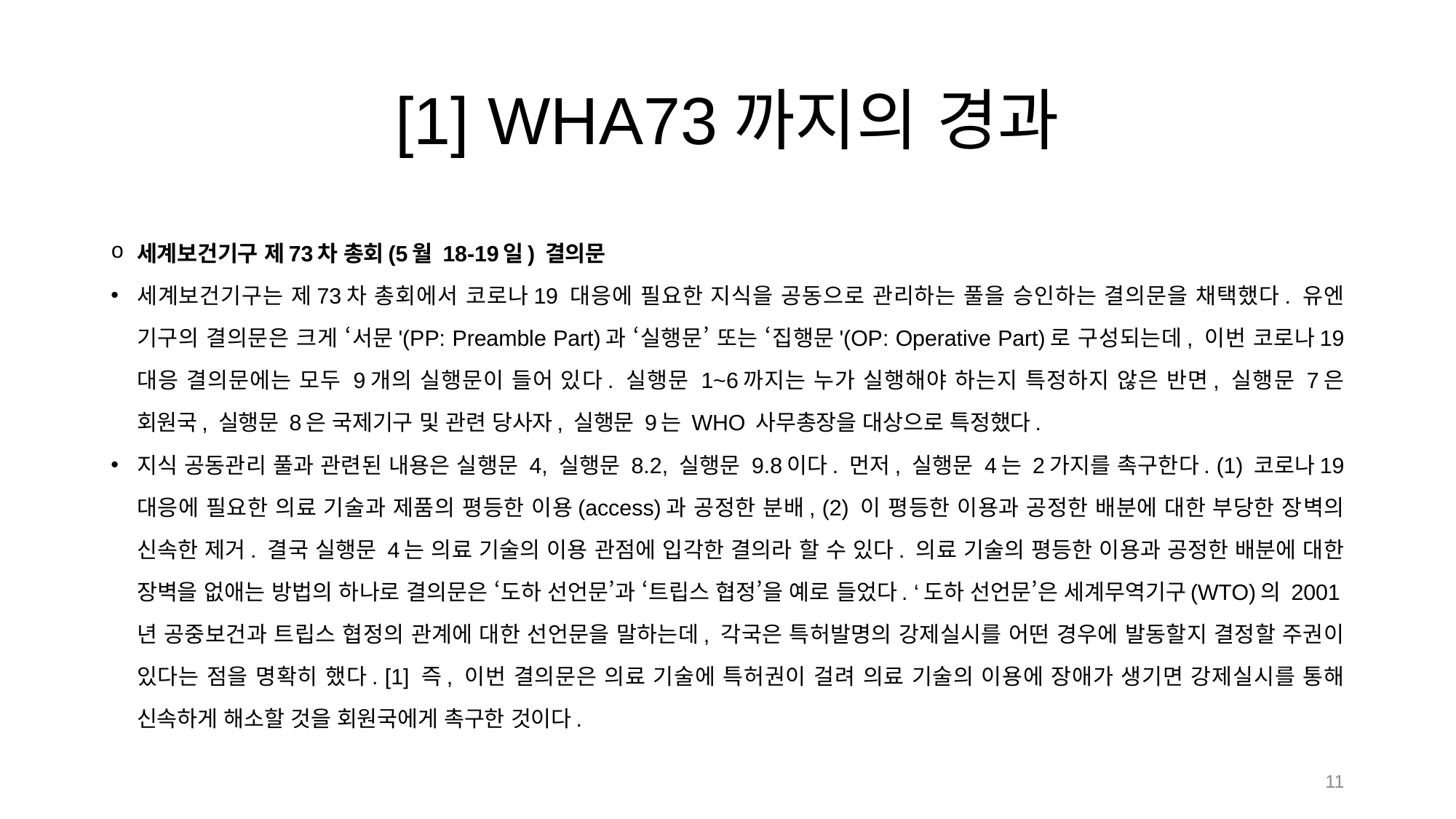

# [1] WHA73까지의 경과
세계보건기구 제73차 총회(5월 18-19일) 결의문
세계보건기구는 제73차 총회에서 코로나19 대응에 필요한 지식을 공동으로 관리하는 풀을 승인하는 결의문을 채택했다. 유엔 기구의 결의문은 크게 ‘서문'(PP: Preamble Part)과 ‘실행문’ 또는 ‘집행문'(OP: Operative Part)로 구성되는데, 이번 코로나19 대응 결의문에는 모두 9개의 실행문이 들어 있다. 실행문 1~6까지는 누가 실행해야 하는지 특정하지 않은 반면, 실행문 7은 회원국, 실행문 8은 국제기구 및 관련 당사자, 실행문 9는 WHO 사무총장을 대상으로 특정했다.
지식 공동관리 풀과 관련된 내용은 실행문 4, 실행문 8.2, 실행문 9.8이다. 먼저, 실행문 4는 2가지를 촉구한다. (1) 코로나19 대응에 필요한 의료 기술과 제품의 평등한 이용(access)과 공정한 분배, (2) 이 평등한 이용과 공정한 배분에 대한 부당한 장벽의 신속한 제거. 결국 실행문 4는 의료 기술의 이용 관점에 입각한 결의라 할 수 있다. 의료 기술의 평등한 이용과 공정한 배분에 대한 장벽을 없애는 방법의 하나로 결의문은 ‘도하 선언문’과 ‘트립스 협정’을 예로 들었다. ‘도하 선언문’은 세계무역기구(WTO)의 2001년 공중보건과 트립스 협정의 관계에 대한 선언문을 말하는데, 각국은 특허발명의 강제실시를 어떤 경우에 발동할지 결정할 주권이 있다는 점을 명확히 했다. [1] 즉, 이번 결의문은 의료 기술에 특허권이 걸려 의료 기술의 이용에 장애가 생기면 강제실시를 통해 신속하게 해소할 것을 회원국에게 촉구한 것이다.

11